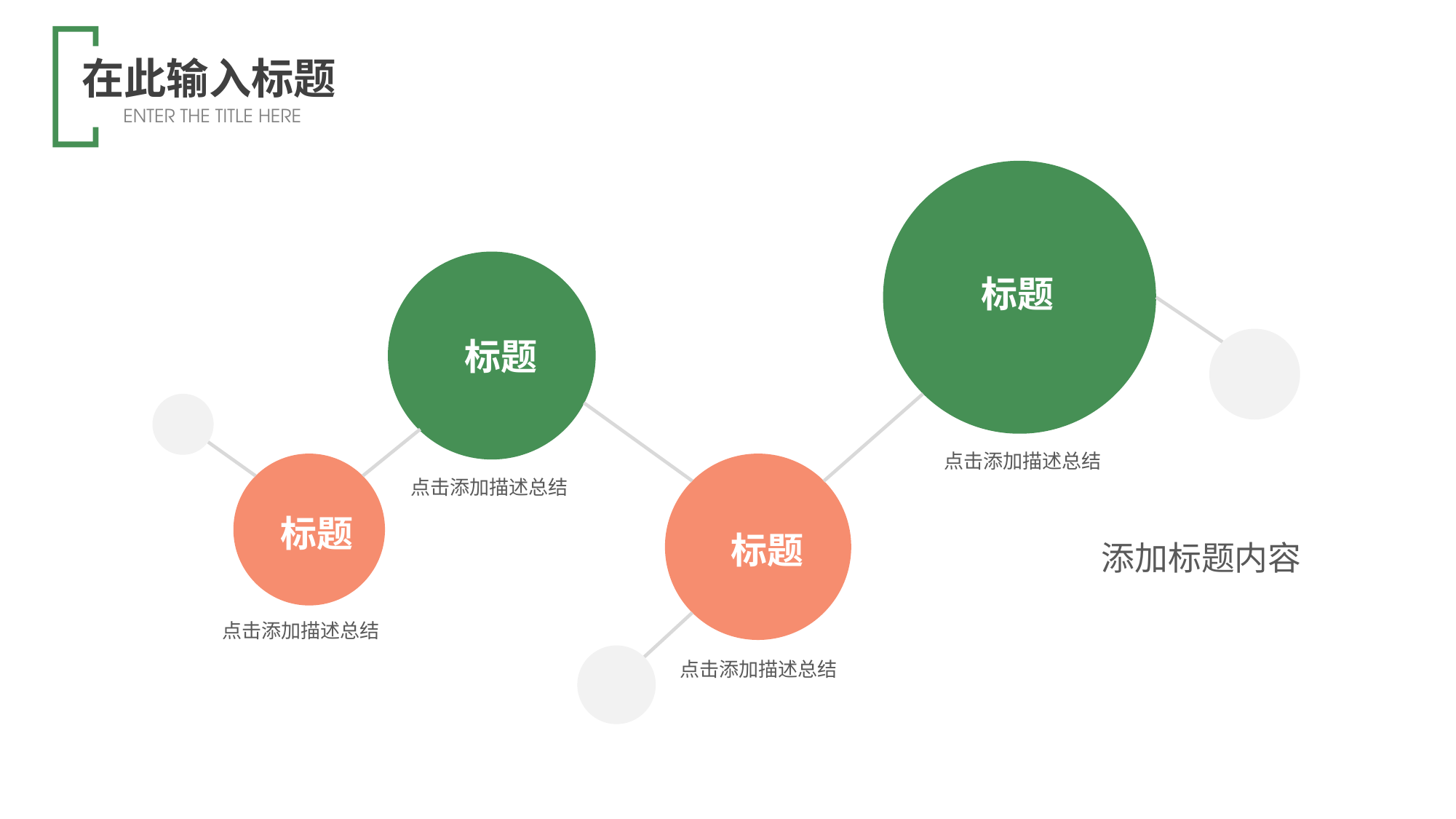

在此输入标题
ENTER THE TITLE HERE

  标题

  标题

点击添加描述总结

  标题

 标题
点击添加描述总结
添加标题内容
点击添加描述总结

点击添加描述总结